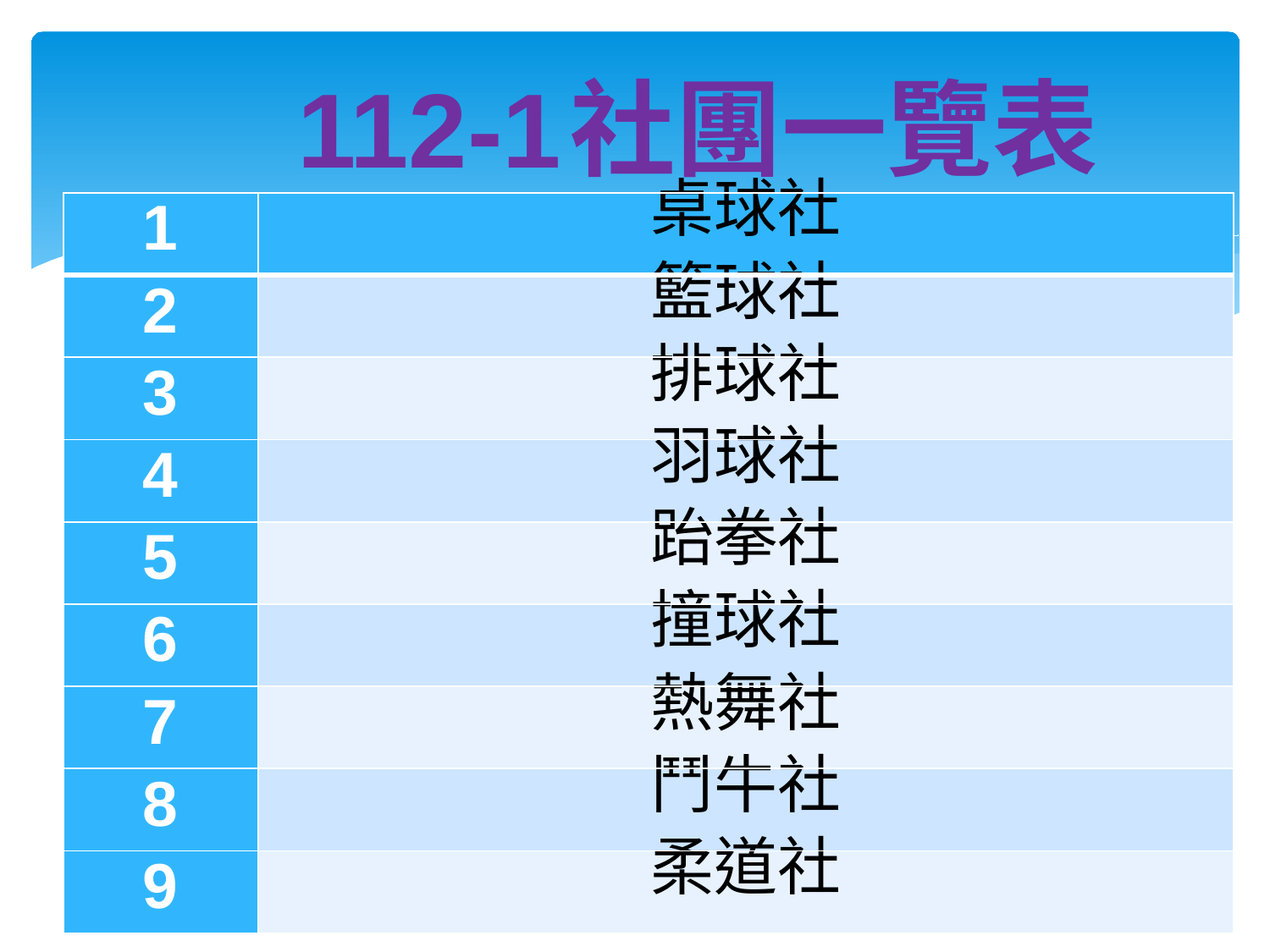

112-1社團一覽表

| 1 | 桌球社 |
| --- | --- |
| 2 | 籃球社 |
| 3 | 排球社 |
| 4 | 羽球社 |
| 5 | 跆拳社 |
| 6 | 撞球社 |
| 7 | 熱舞社 |
| 8 | 鬥牛社 |
| 9 | 柔道社 |